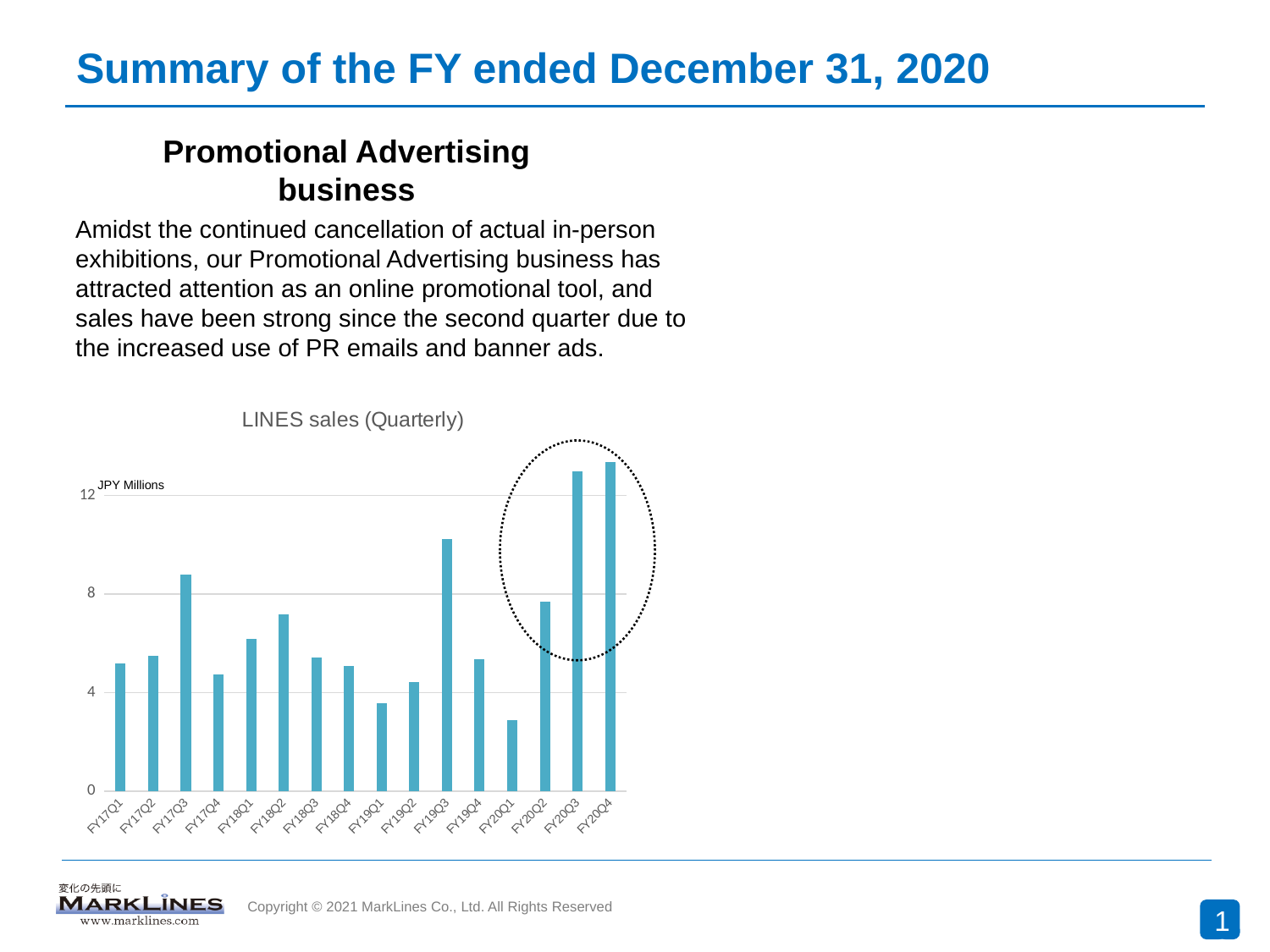

# Summary of the FY ended December 31, 2020
Promotional Advertising business
Amidst the continued cancellation of actual in-person exhibitions, our Promotional Advertising business has attracted attention as an online promotional tool, and sales have been strong since the second quarter due to the increased use of PR emails and banner ads.

### Chart: LINES sales (Quarterly)

| Category | LINES売上高 |
|---|---|
| FY17Q1 | 5171544.0 |
| FY17Q2 | 5486776.0 |
| FY17Q3 | 8810472.0 |
| FY17Q4 | 4753324.0 |
| FY18Q1 | 6196218.0 |
| FY18Q2 | 7169606.0 |
| FY18Q3 | 5419810.0 |
| FY18Q4 | 5095122.0 |
| FY19Q1 | 3570826.0 |
| FY19Q2 | 4422305.0 |
| FY19Q3 | 10254221.0 |
| FY19Q4 | 5372301.0 |
| FY20Q1 | 2892693.0 |
| FY20Q2 | 7709230.0 |
| FY20Q3 | 12997851.0 |
| FY20Q4 | 13347835.0 |
JPY Millions
10